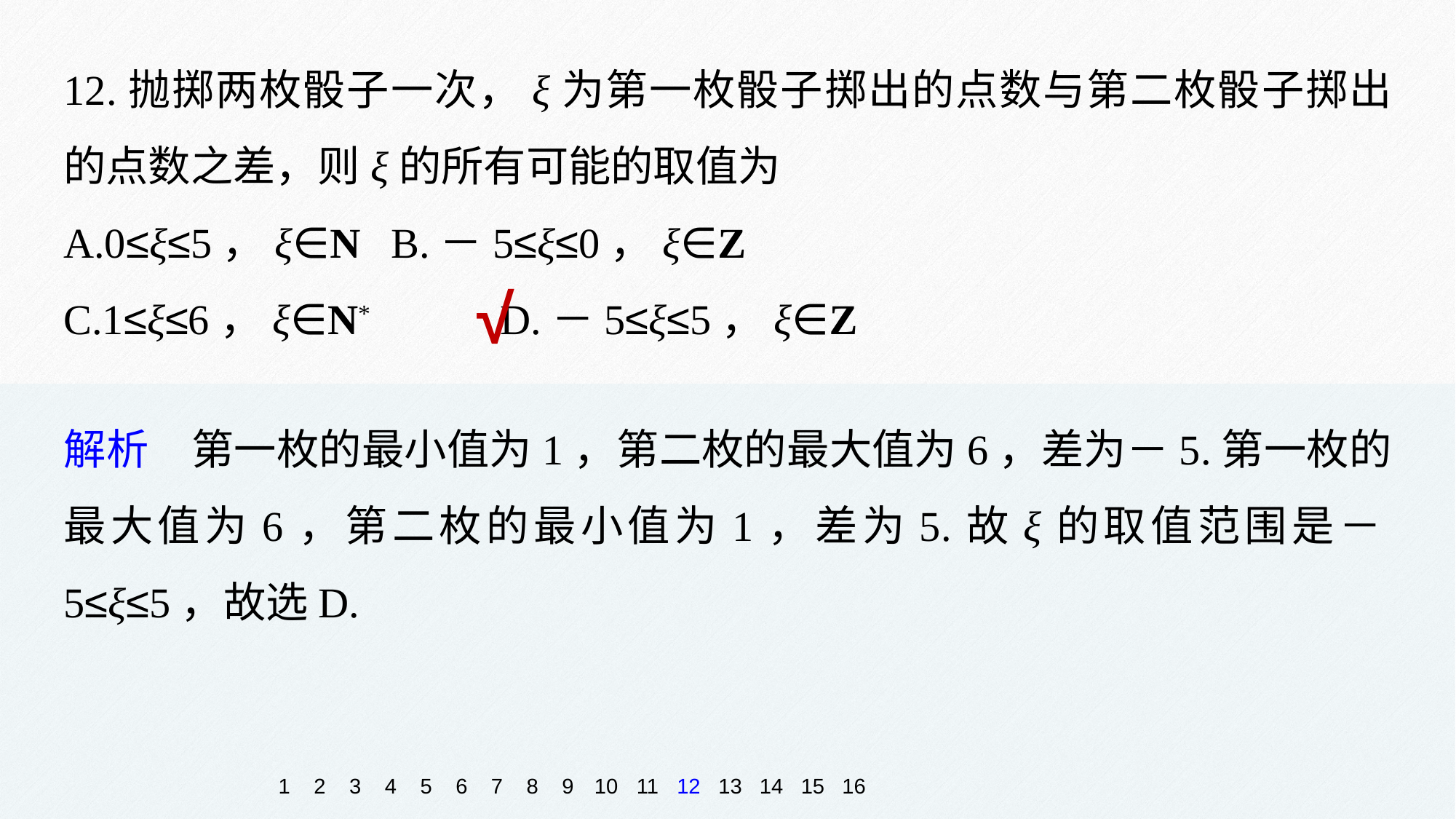

12.抛掷两枚骰子一次，ξ为第一枚骰子掷出的点数与第二枚骰子掷出的点数之差，则ξ的所有可能的取值为
A.0≤ξ≤5，ξ∈N  	B.－5≤ξ≤0，ξ∈Z
C.1≤ξ≤6，ξ∈N*  	D.－5≤ξ≤5，ξ∈Z
√
解析　第一枚的最小值为1，第二枚的最大值为6，差为－5.第一枚的最大值为6，第二枚的最小值为1，差为5.故ξ的取值范围是－5≤ξ≤5，故选D.
1
2
3
4
5
6
7
8
9
10
11
12
13
14
15
16